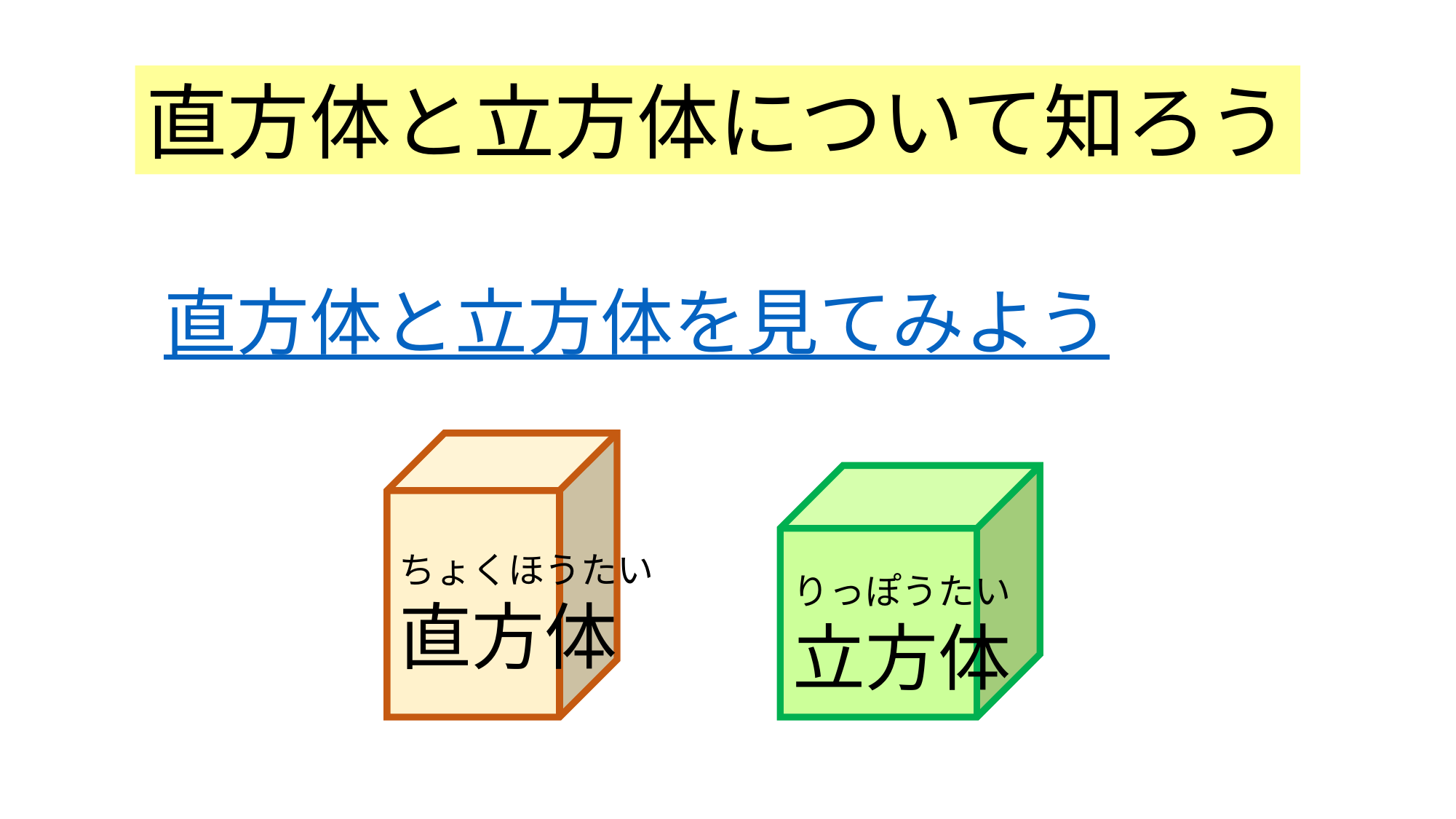

直方体と立方体について知ろう
直方体と立方体を見てみよう

ちょくほうたい
直方体
りっぽうたい
立方体